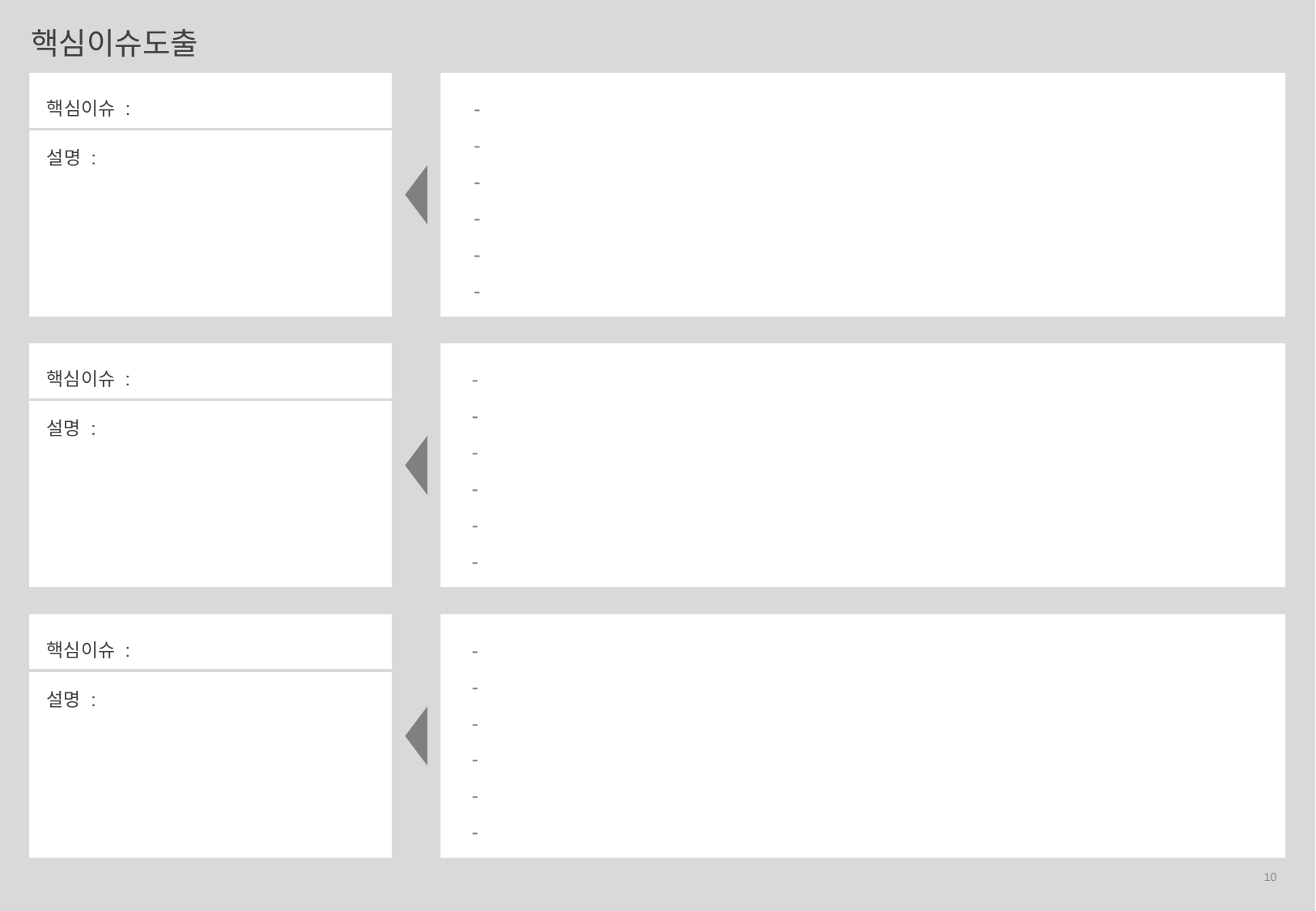

핵심이슈도출

-
-
-
-
-
-
핵심이슈 :
설명 :

-
-
-
-
-
-
핵심이슈 :
설명 :

-
-
-
-
-
-
핵심이슈 :
설명 :